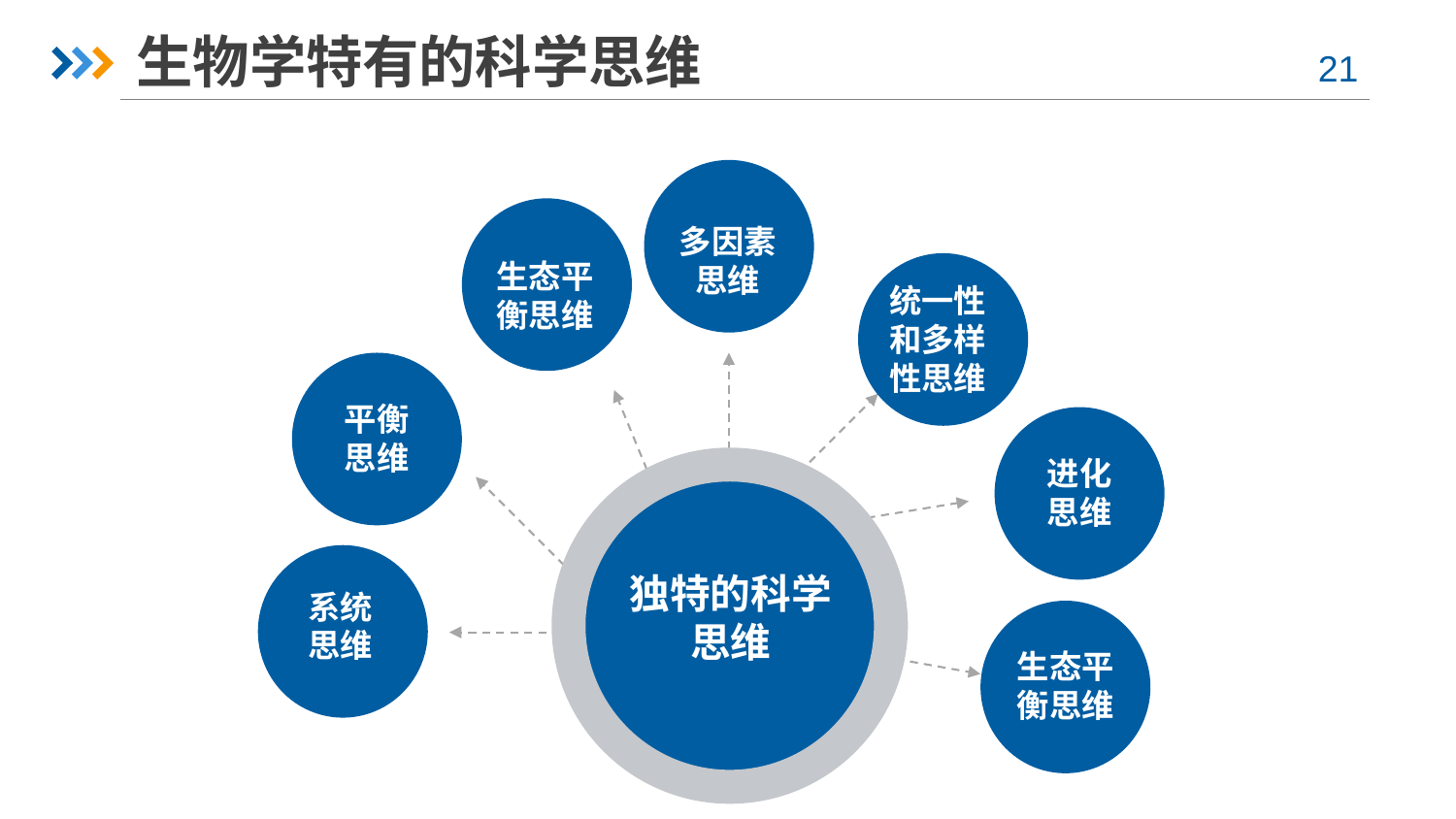

生物学特有的科学思维

多因素思维
生态平衡思维

统一性和多样性思维

平衡
思维

进化
思维

独特的科学思维
系统
思维

生态平衡思维